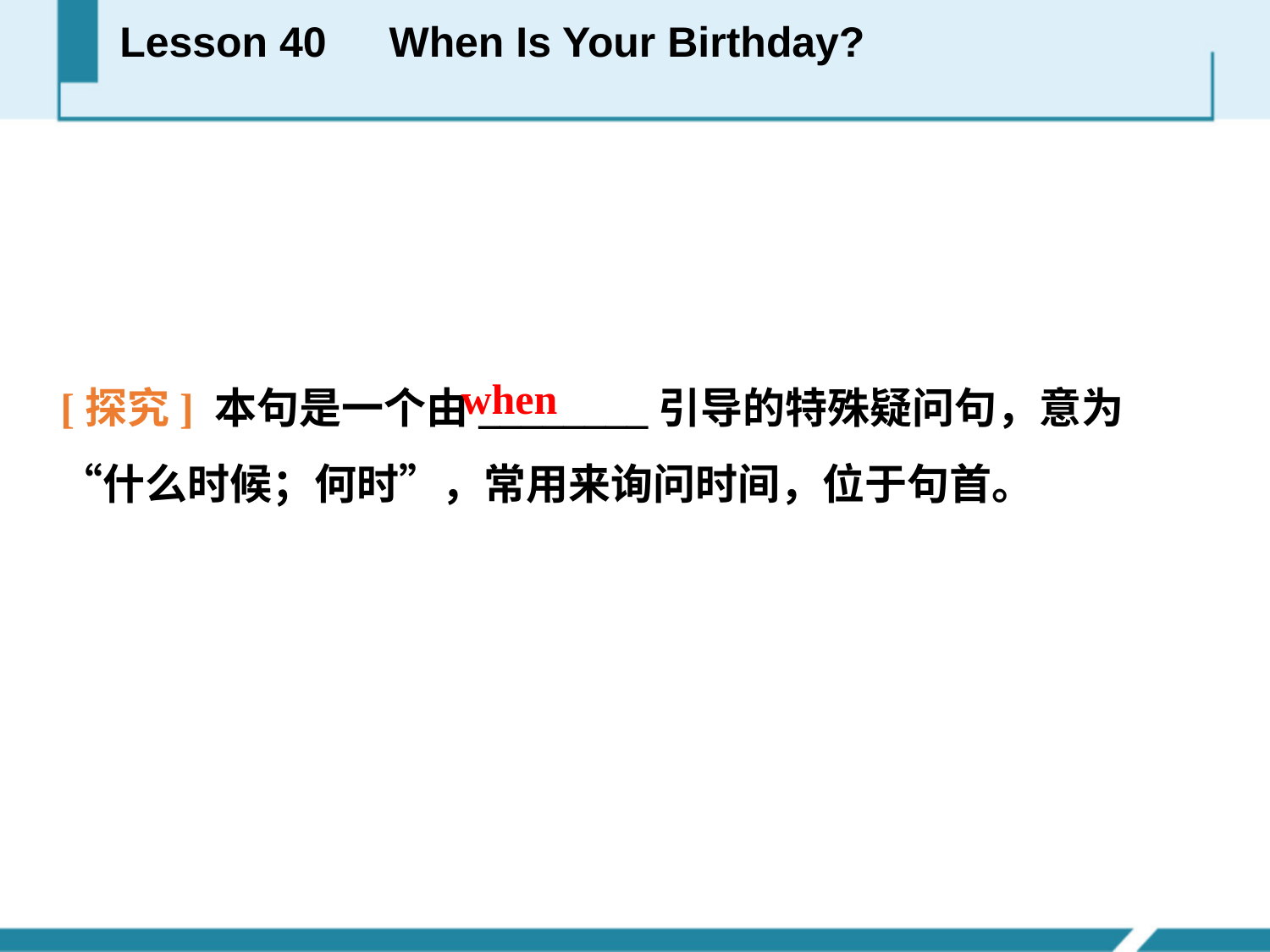

Lesson 40　When Is Your Birthday?
[探究] 本句是一个由________引导的特殊疑问句，意为“什么时候；何时”，常用来询问时间，位于句首。
when